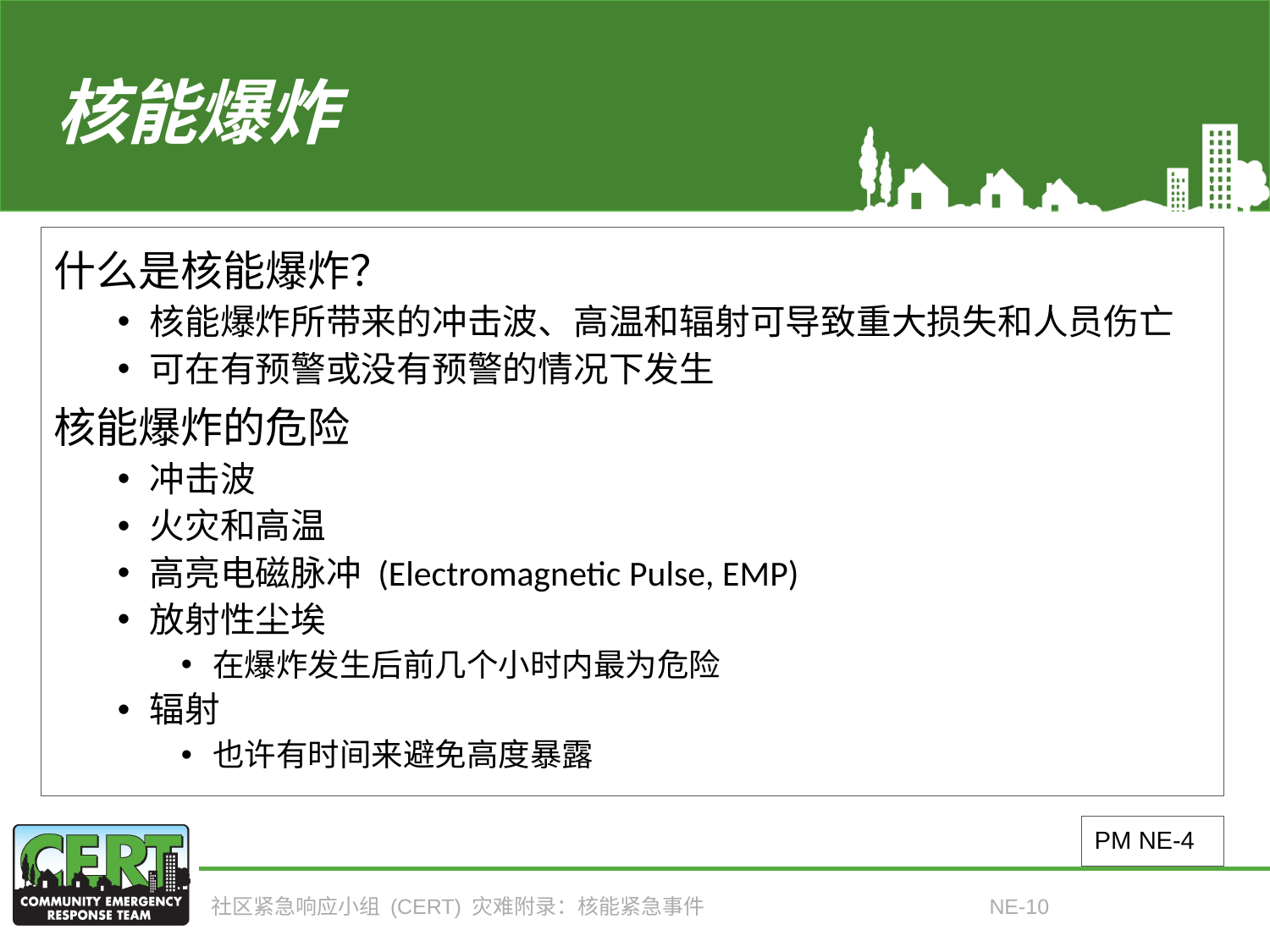

# 核能爆炸
什么是核能爆炸？
核能爆炸所带来的冲击波、高温和辐射可导致重大损失和人员伤亡
可在有预警或没有预警的情况下发生
核能爆炸的危险
冲击波
火灾和高温
高亮电磁脉冲 (Electromagnetic Pulse, EMP)
放射性尘埃
在爆炸发生后前几个小时内最为危险
辐射
也许有时间来避免高度暴露
PM NE-4
社区紧急响应小组 (CERT) 灾难附录：核能紧急事件
NE-10